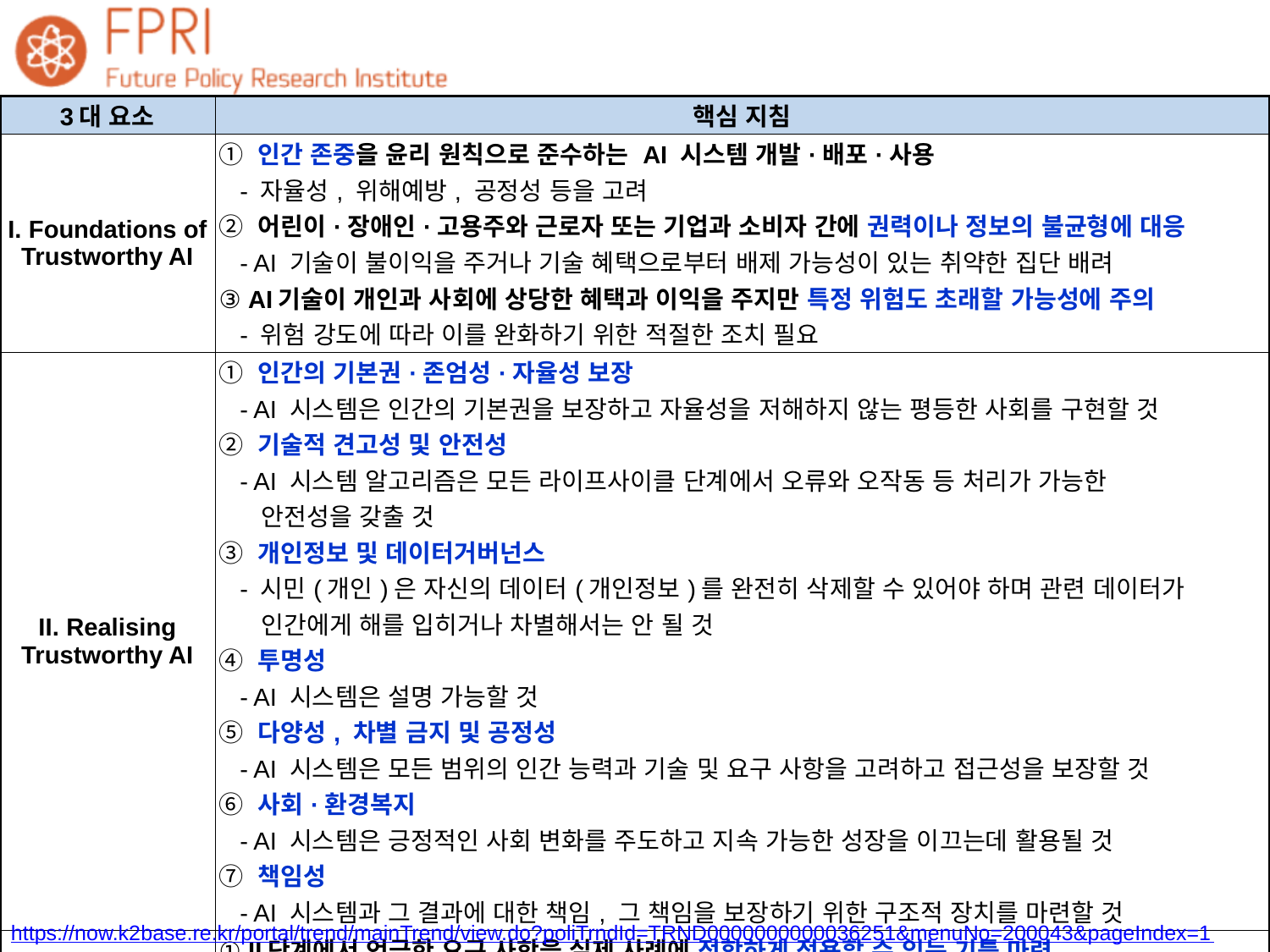

| 3대 요소 | 핵심 지침 |
| --- | --- |
| I. Foundations of Trustworthy AI | ① 인간 존중을 윤리 원칙으로 준수하는 AI 시스템 개발·배포·사용 - 자율성, 위해예방, 공정성 등을 고려 ② 어린이·장애인·고용주와 근로자 또는 기업과 소비자 간에 권력이나 정보의 불균형에 대응 - AI 기술이 불이익을 주거나 기술 혜택으로부터 배제 가능성이 있는 취약한 집단 배려 ③ AI기술이 개인과 사회에 상당한 혜택과 이익을 주지만 특정 위험도 초래할 가능성에 주의 - 위험 강도에 따라 이를 완화하기 위한 적절한 조치 필요 |
| II. Realising Trustworthy AI | ① 인간의 기본권·존엄성·자율성 보장 - AI 시스템은 인간의 기본권을 보장하고 자율성을 저해하지 않는 평등한 사회를 구현할 것 ② 기술적 견고성 및 안전성 - AI 시스템 알고리즘은 모든 라이프사이클 단계에서 오류와 오작동 등 처리가 가능한 안전성을 갖출 것 ③ 개인정보 및 데이터거버넌스 - 시민(개인)은 자신의 데이터(개인정보)를 완전히 삭제할 수 있어야 하며 관련 데이터가 인간에게 해를 입히거나 차별해서는 안 될 것 ④ 투명성 - AI 시스템은 설명 가능할 것 ⑤ 다양성, 차별 금지 및 공정성 - AI 시스템은 모든 범위의 인간 능력과 기술 및 요구 사항을 고려하고 접근성을 보장할 것 ⑥ 사회·환경복지 - AI 시스템은 긍정적인 사회 변화를 주도하고 지속 가능한 성장을 이끄는데 활용될 것 ⑦ 책임성 - AI 시스템과 그 결과에 대한 책임, 그 책임을 보장하기 위한 구조적 장치를 마련할 것 |
| III. Assessing Trustworthy AI | ① II단계에서 언급한 요구 사항을 실제 사례에 적합하게 적용할 수 있는 기틀 마련 - AI 시스템에 대한 요구 사항과 솔루션 평가 기준 확립 - AI 시스템의 라이프사이클 전반에 걸쳐 성과를 개선하고 이에 대한 이해 관계자 참여 등 |
https://now.k2base.re.kr/portal/trend/mainTrend/view.do?poliTrndId=TRND0000000000036251&menuNo=200043&pageIndex=1